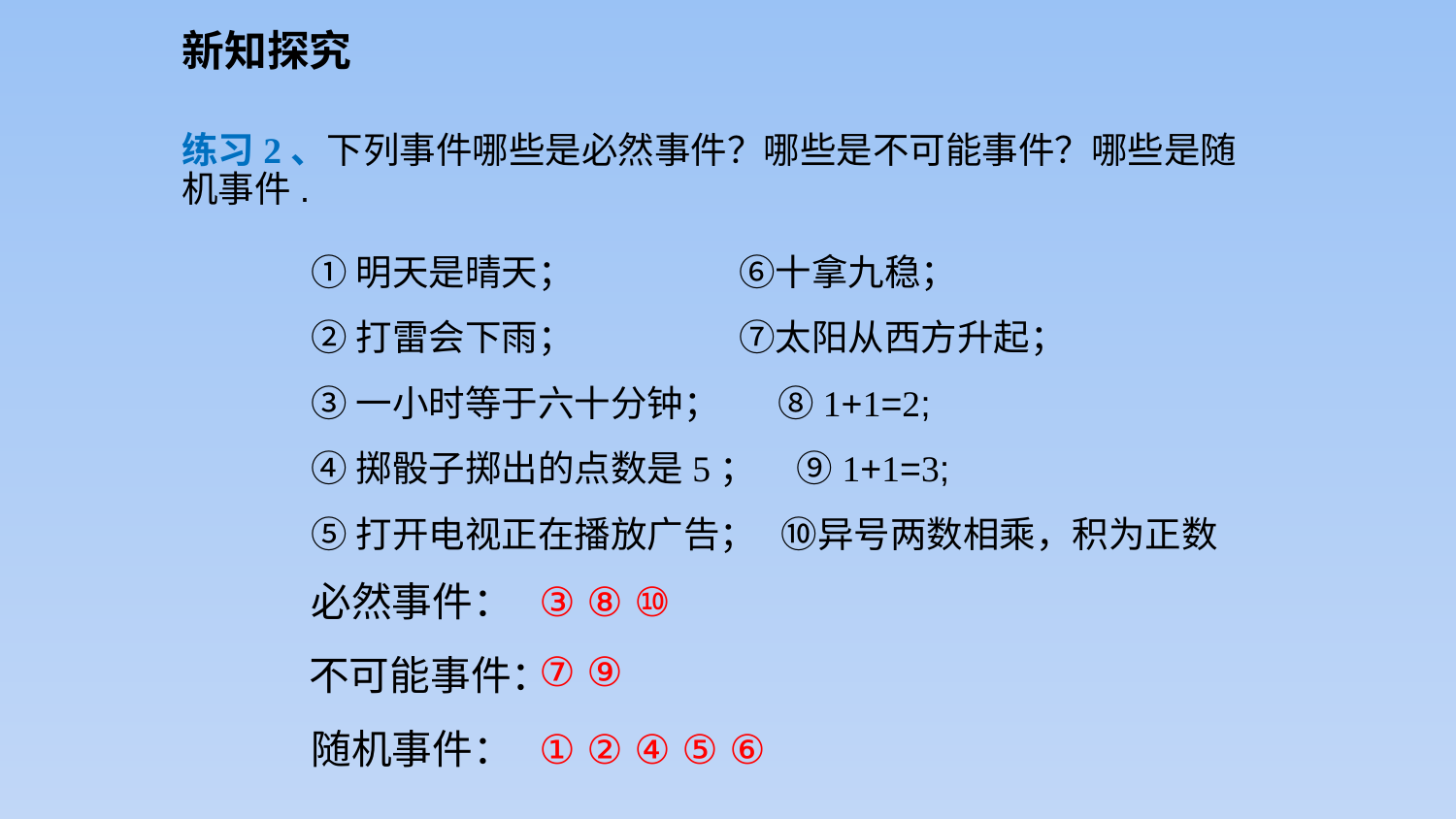

新知探究
练习2、下列事件哪些是必然事件？哪些是不可能事件？哪些是随机事件.
①明天是晴天；                    ⑥十拿九稳；
②打雷会下雨；                    ⑦太阳从西方升起；
③一小时等于六十分钟；       ⑧1+1=2;
④掷骰子掷出的点数是5；     ⑨1+1=3;
⑤打开电视正在播放广告；   ⑩异号两数相乘，积为正数
必然事件：
③ ⑧ ⑩
⑦ ⑨
不可能事件：
随机事件：
① ② ④ ⑤ ⑥